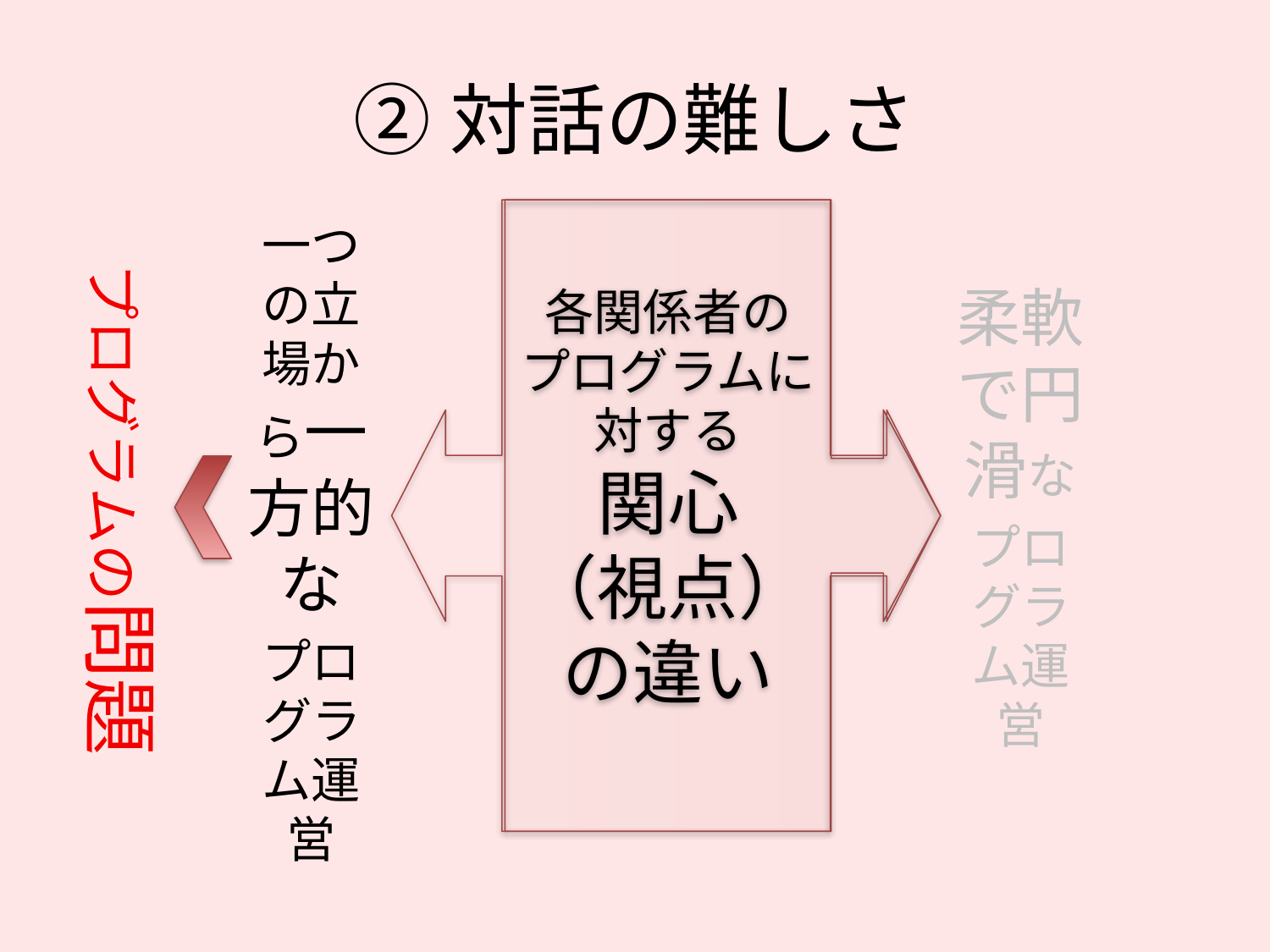

# ②対話の難しさ
一つの立場から一方的な
プログラム運営

柔軟で円滑な
プログラム運営
プログラムの問題
各関係者の
プログラムに対する
関心
（視点）の違い